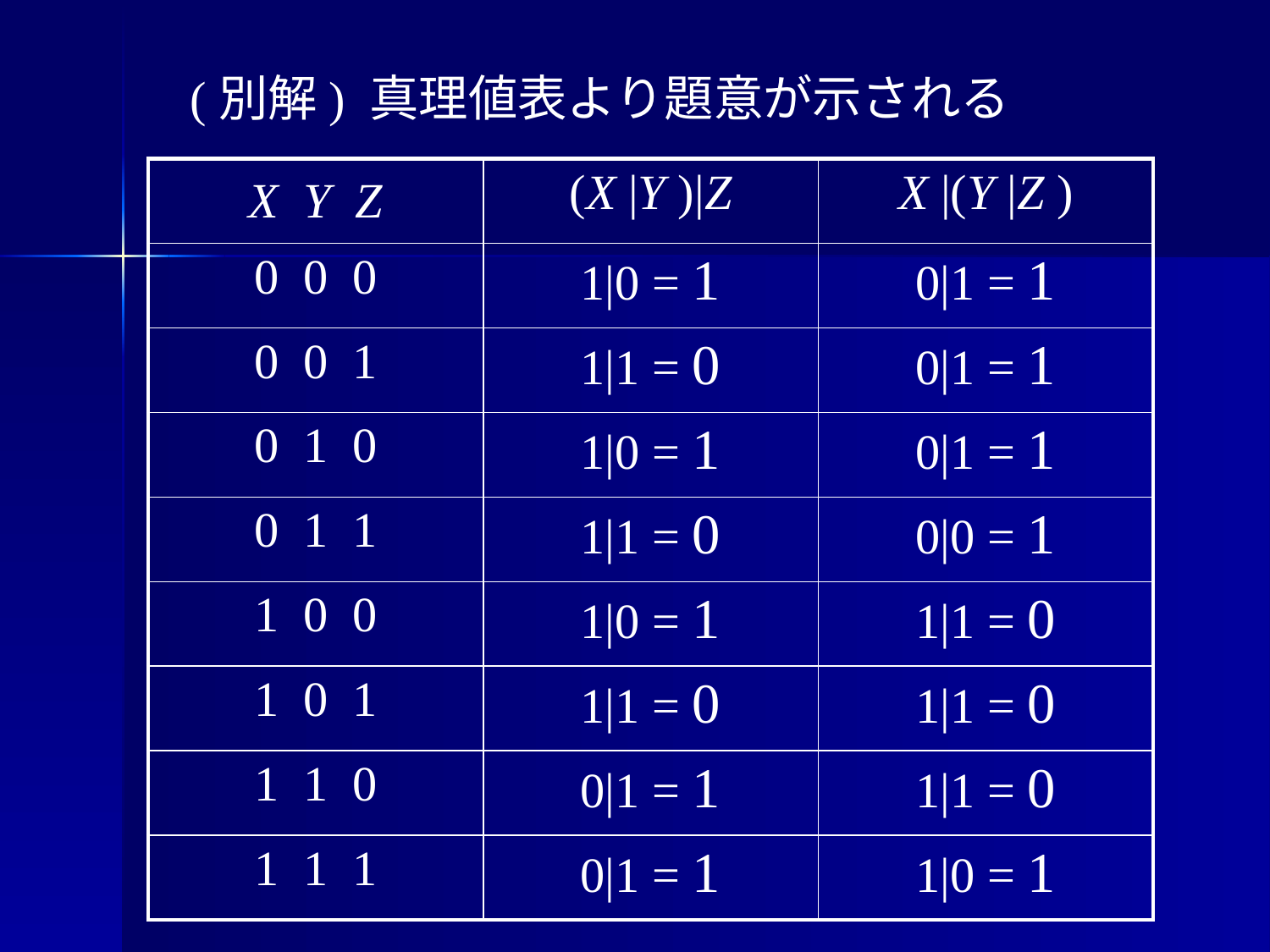

(別解) 真理値表より題意が示される
| X Y Z | (X |Y )|Z | X |(Y |Z ) |
| --- | --- | --- |
| 0 0 0 | 1|0 = 1 | 0|1 = 1 |
| 0 0 1 | 1|1 = 0 | 0|1 = 1 |
| 0 1 0 | 1|0 = 1 | 0|1 = 1 |
| 0 1 1 | 1|1 = 0 | 0|0 = 1 |
| 1 0 0 | 1|0 = 1 | 1|1 = 0 |
| 1 0 1 | 1|1 = 0 | 1|1 = 0 |
| 1 1 0 | 0|1 = 1 | 1|1 = 0 |
| 1 1 1 | 0|1 = 1 | 1|0 = 1 |